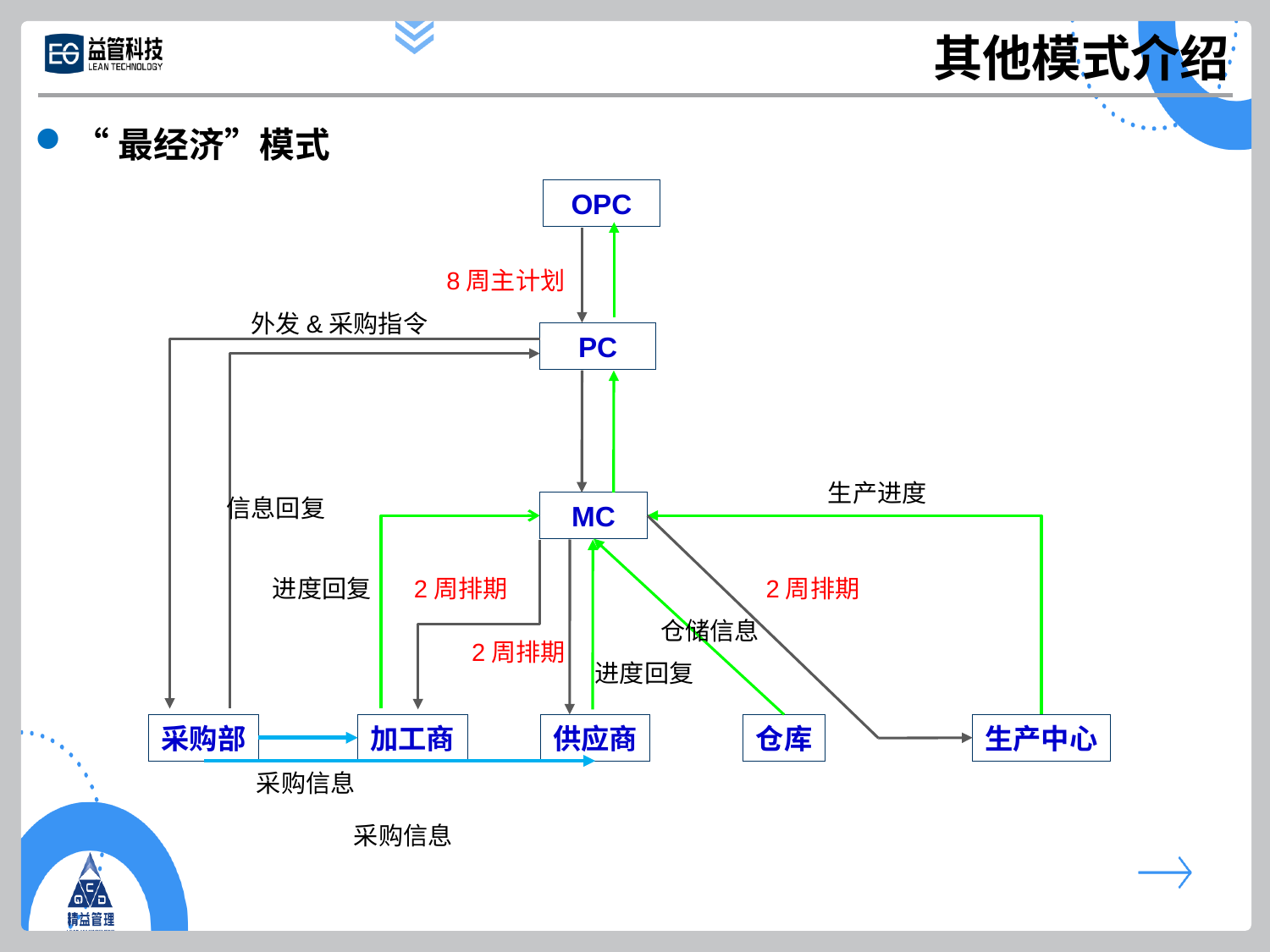

其他模式介绍
“最经济”模式
OPC
8周主计划
外发&采购指令
PC
生产进度
信息回复
MC
进度回复
2周排期
2周排期
仓储信息
2周排期
进度回复
采购部
加工商
供应商
仓库
生产中心
采购信息
采购信息